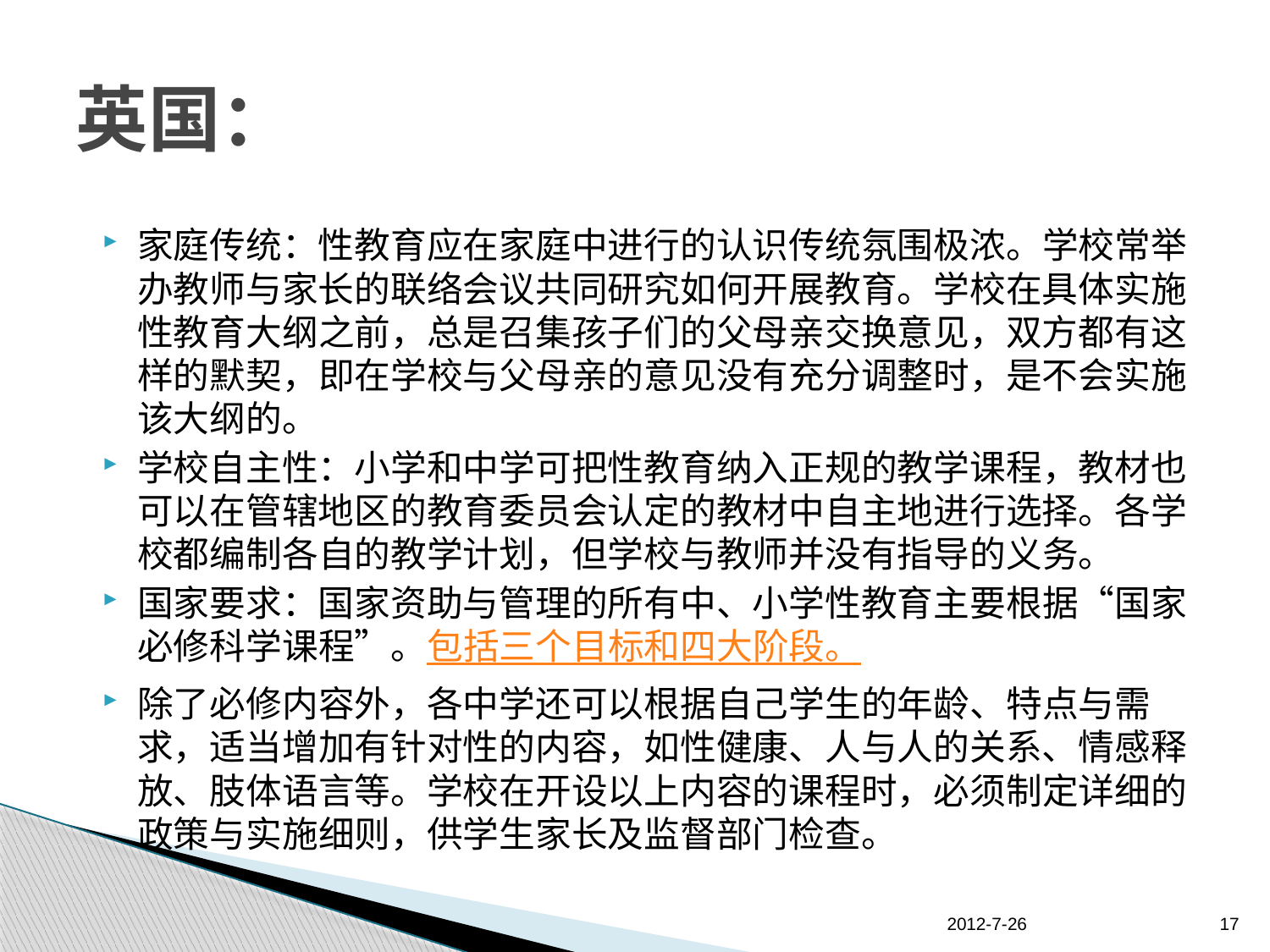

# 英国：
家庭传统：性教育应在家庭中进行的认识传统氛围极浓。学校常举办教师与家长的联络会议共同研究如何开展教育。学校在具体实施性教育大纲之前，总是召集孩子们的父母亲交换意见，双方都有这样的默契，即在学校与父母亲的意见没有充分调整时，是不会实施该大纲的。
学校自主性：小学和中学可把性教育纳入正规的教学课程，教材也可以在管辖地区的教育委员会认定的教材中自主地进行选择。各学校都编制各自的教学计划，但学校与教师并没有指导的义务。
国家要求：国家资助与管理的所有中、小学性教育主要根据“国家必修科学课程”。包括三个目标和四大阶段。
除了必修内容外，各中学还可以根据自己学生的年龄、特点与需求，适当增加有针对性的内容，如性健康、人与人的关系、情感释放、肢体语言等。学校在开设以上内容的课程时，必须制定详细的政策与实施细则，供学生家长及监督部门检查。

2012-7-26
17